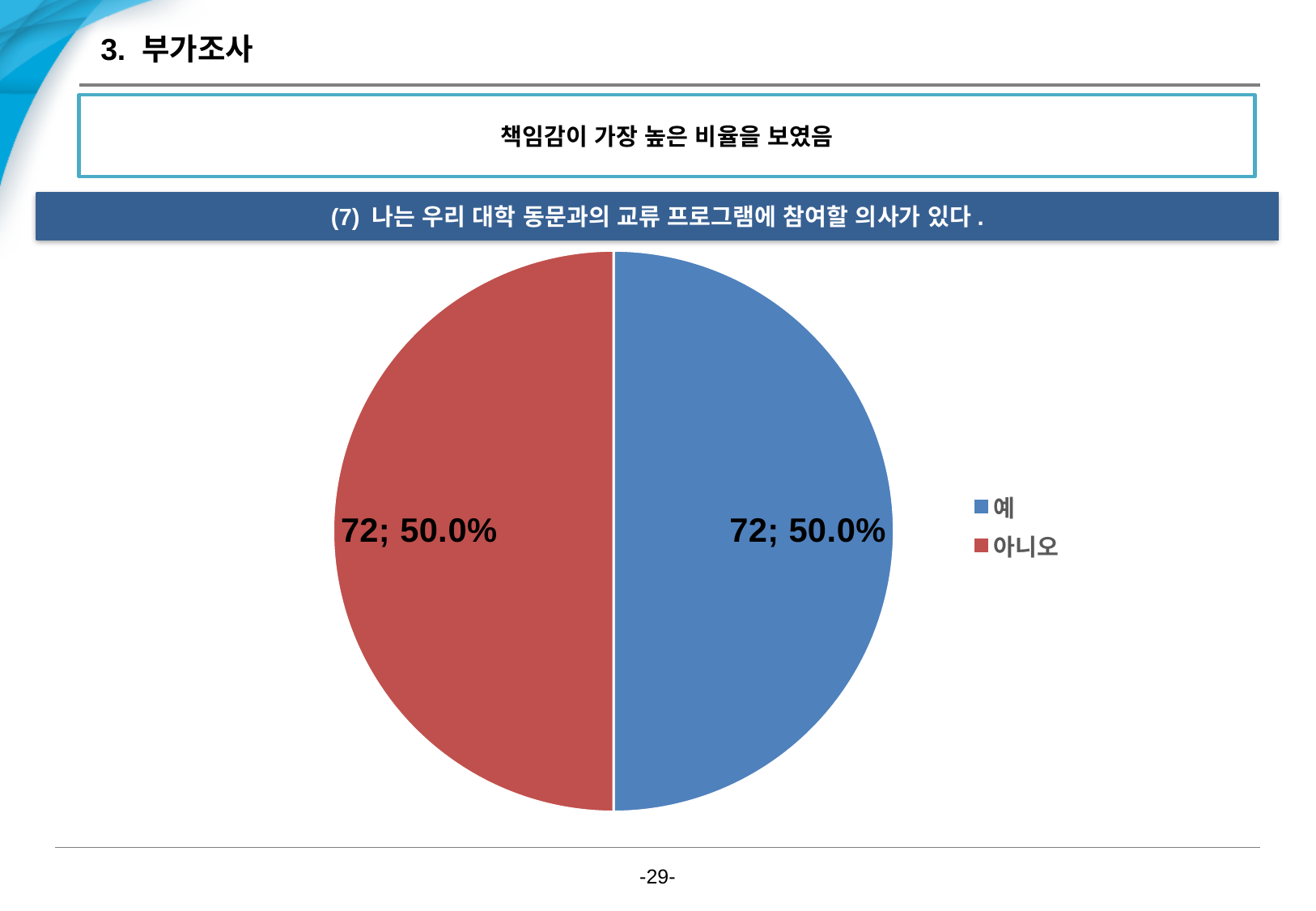

# 3. 부가조사

책임감이 가장 높은 비율을 보였음
(7) 나는 우리 대학 동문과의 교류 프로그램에 참여할 의사가 있다.

### Chart

| Category | 판매 |
|---|---|
| 예 | 72.0 |
| 아니오 | 72.0 |
-29-